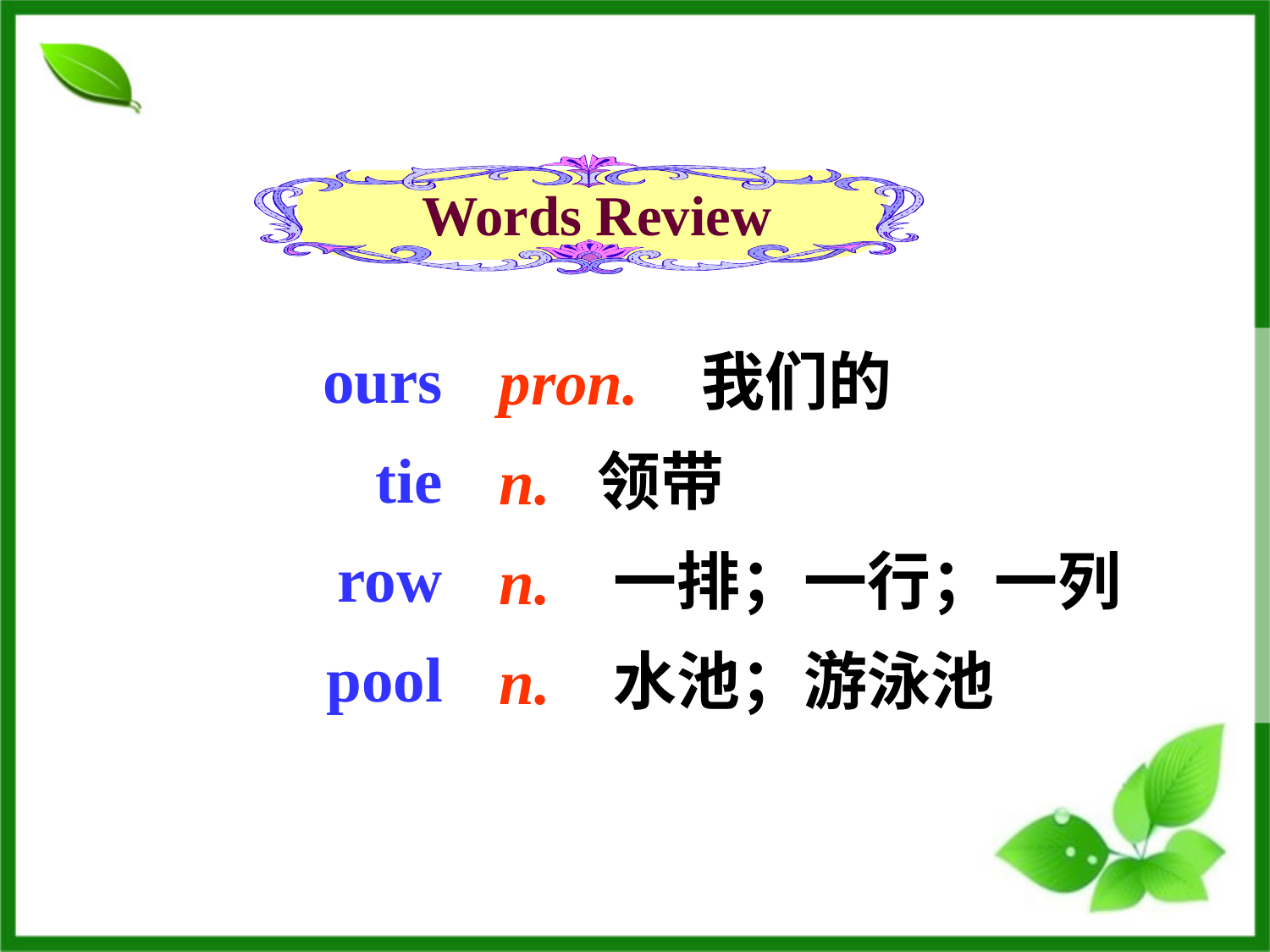

Words Review
 ours
 tie
 row
 pool
pron.   我们的
n.  领带
n.   一排；一行；一列
n.   水池；游泳池